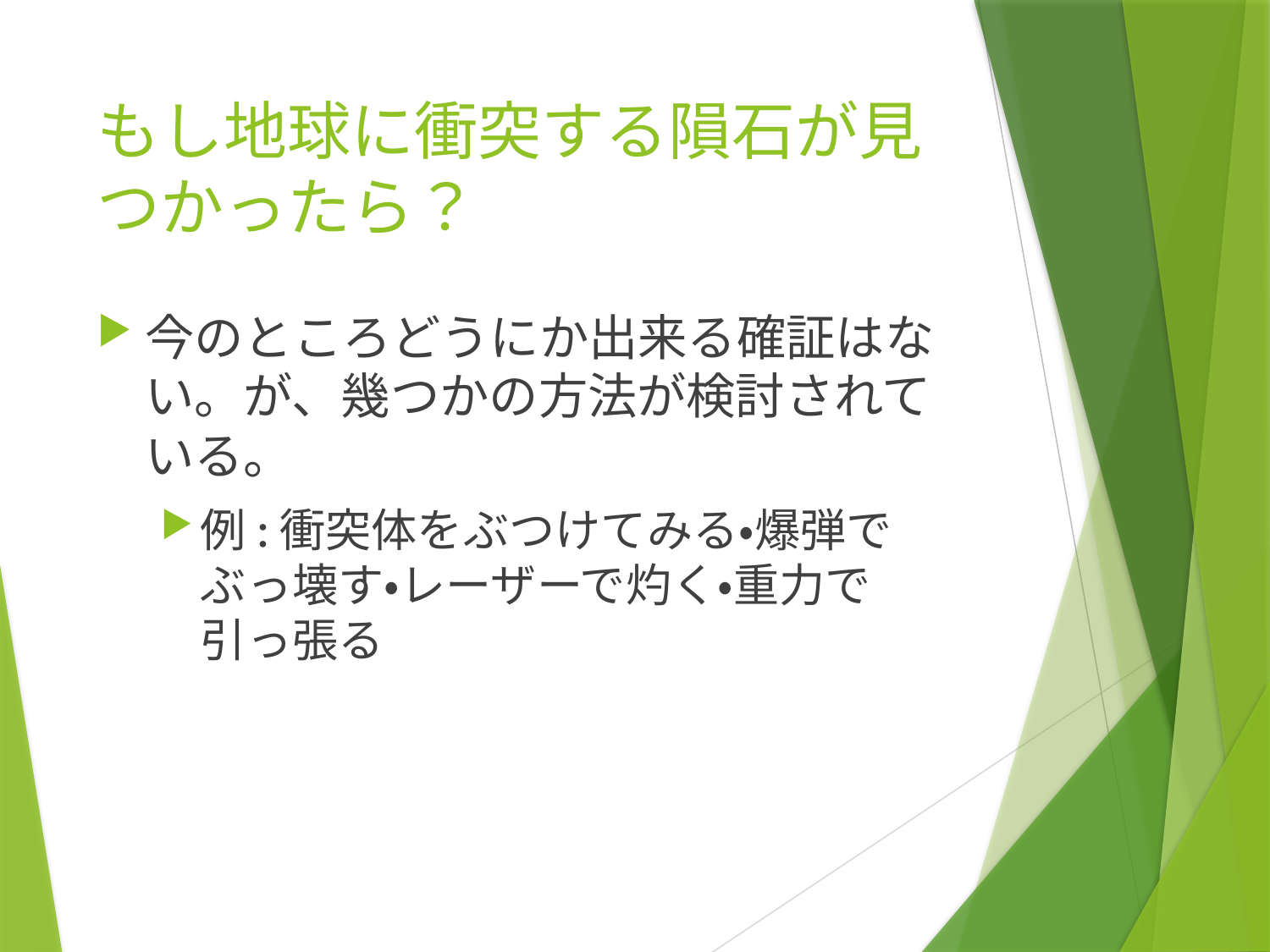

# もし地球に衝突する隕石が見つかったら？
今のところどうにか出来る確証はない。が、幾つかの方法が検討されている。
例:衝突体をぶつけてみる・爆弾でぶっ壊す・レーザーで灼く・重力で引っ張る